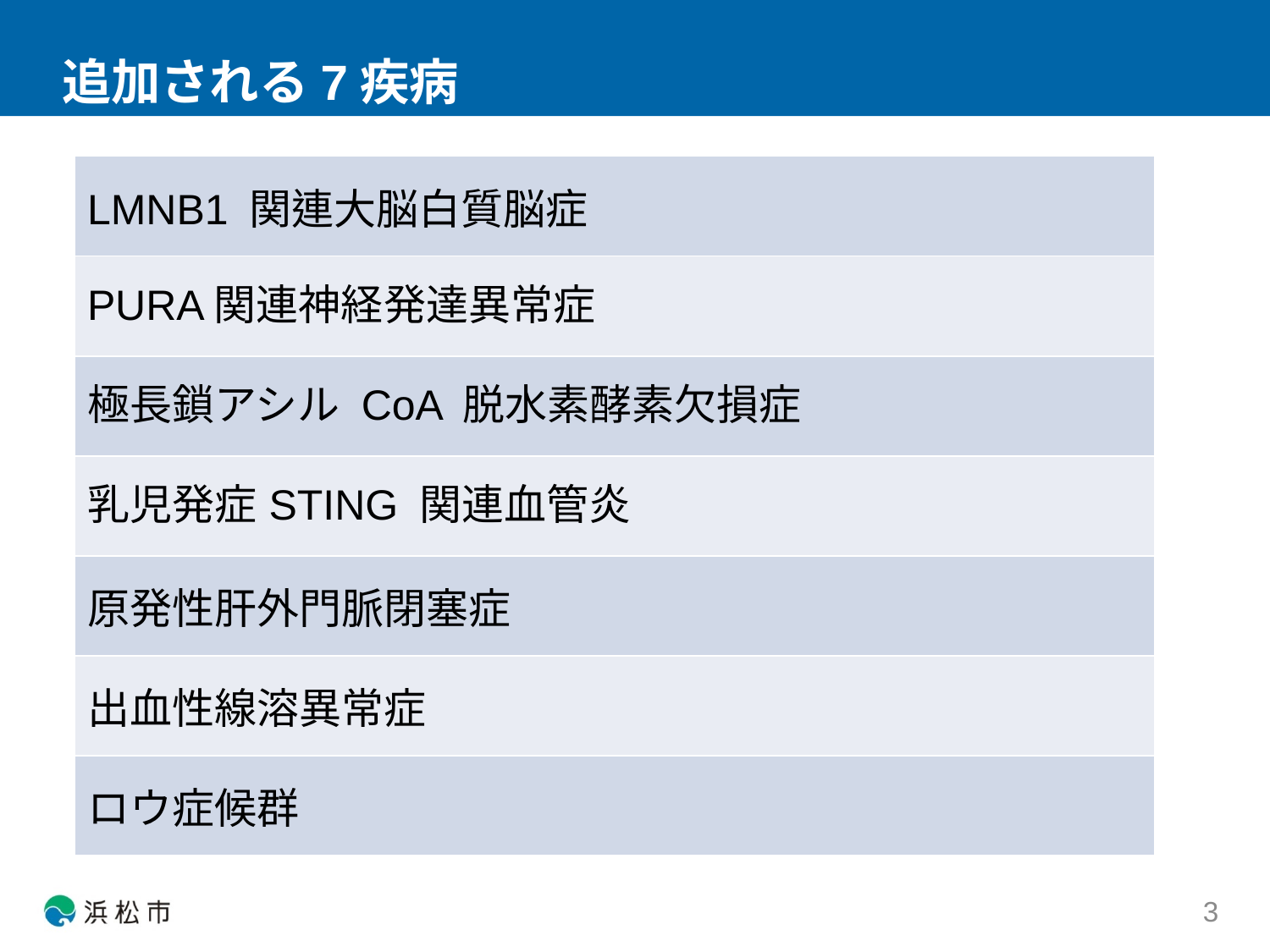

# 追加される7疾病
| LMNB1 関連大脳白質脳症 |
| --- |
| PURA関連神経発達異常症 |
| 極長鎖アシル CoA 脱水素酵素欠損症 |
| 乳児発症STING 関連血管炎 |
| 原発性肝外門脈閉塞症 |
| 出血性線溶異常症 |
| ロウ症候群 |
3